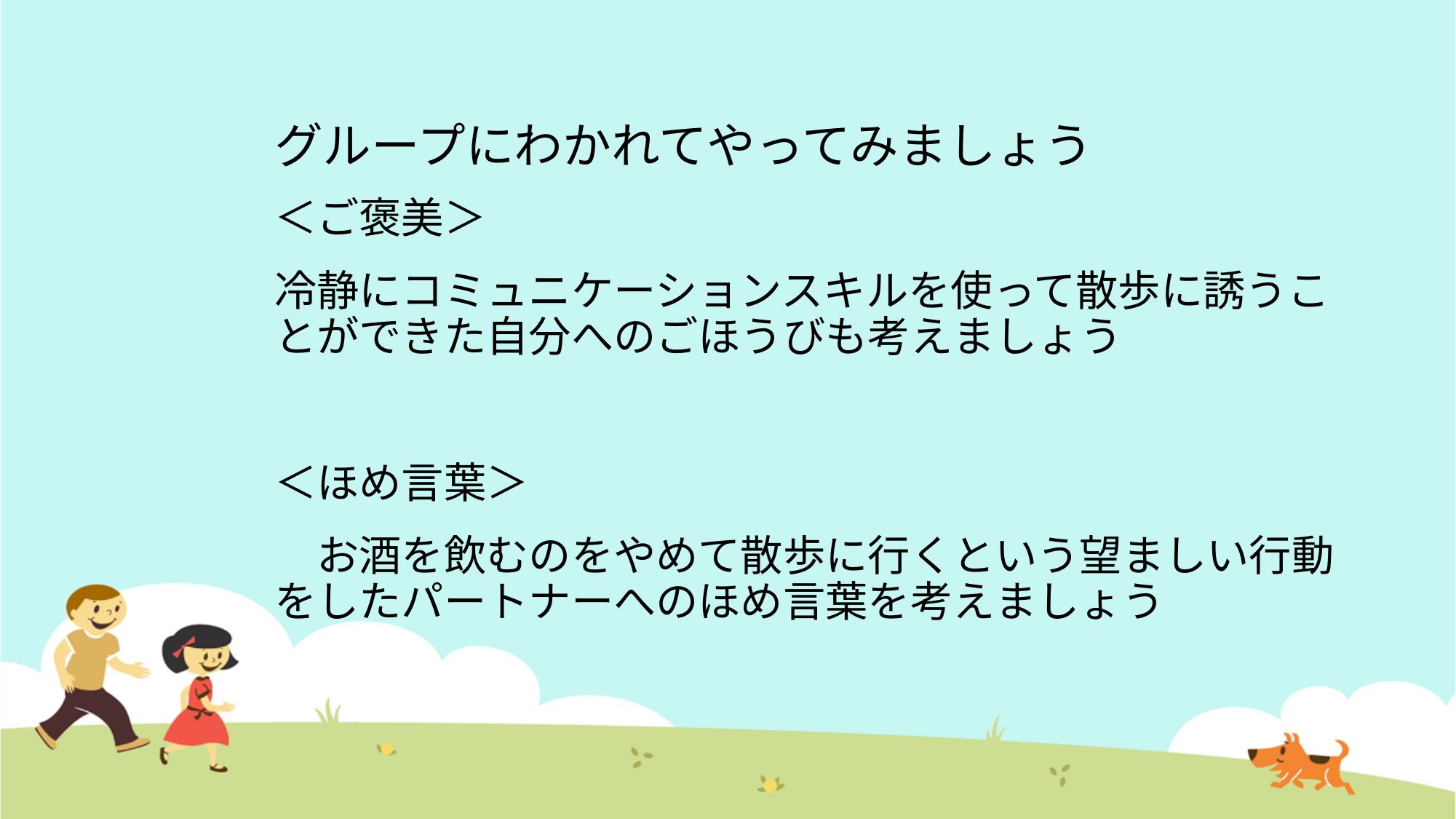

# グループにわかれてやってみましょう
＜ご褒美＞
冷静にコミュニケーションスキルを使って散歩に誘うことができた自分へのごほうびも考えましょう

＜ほめ言葉＞
　お酒を飲むのをやめて散歩に行くという望ましい行動をしたパートナーへのほめ言葉を考えましょう